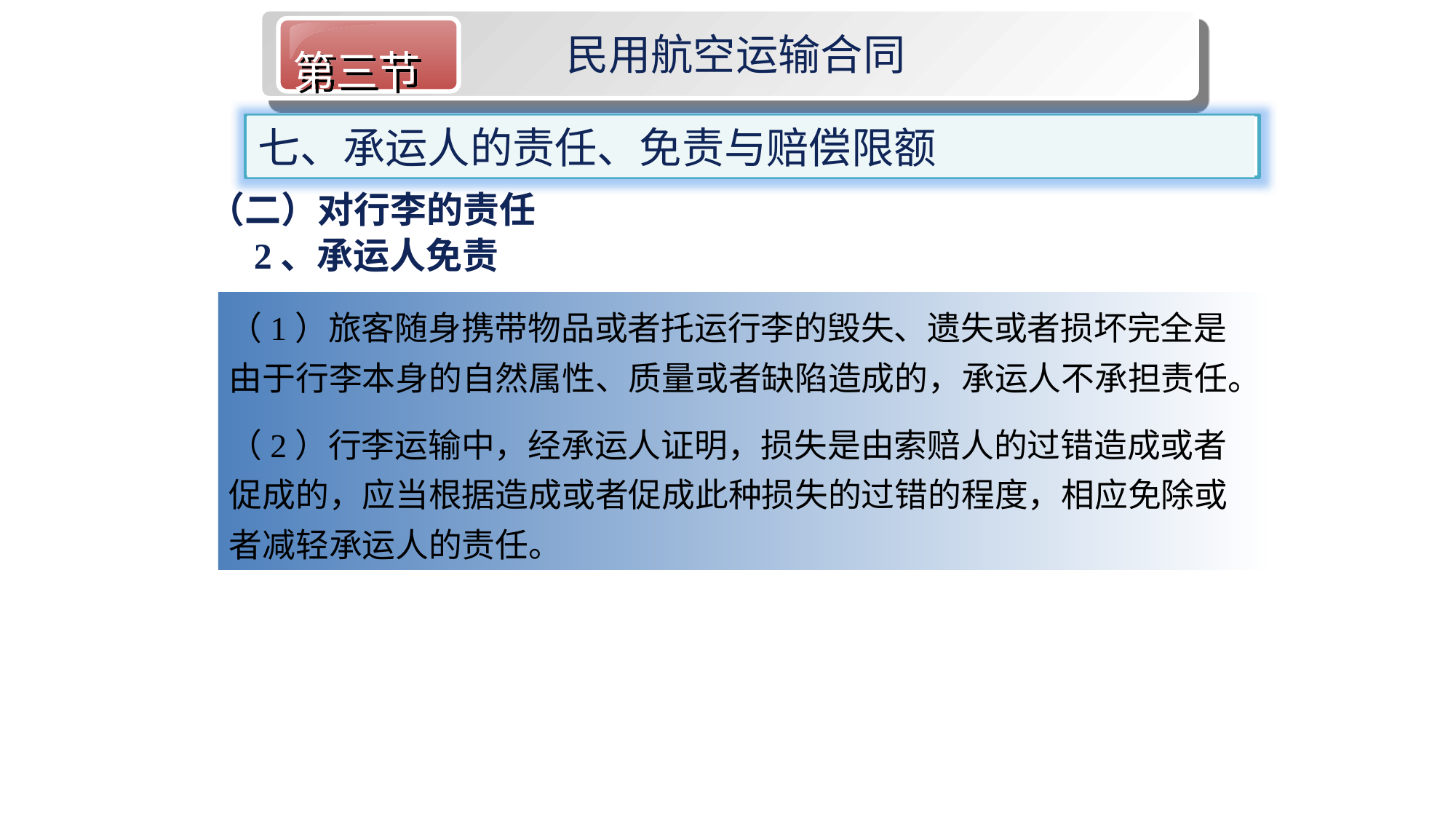

第三节
民用航空运输合同

七、承运人的责任、免责与赔偿限额
（二）对行李的责任
     2、承运人免责
（1）旅客随身携带物品或者托运行李的毁失、遗失或者损坏完全是由于行李本身的自然属性、质量或者缺陷造成的，承运人不承担责任。
（2）行李运输中，经承运人证明，损失是由索赔人的过错造成或者促成的，应当根据造成或者促成此种损失的过错的程度，相应免除或者减轻承运人的责任。
47